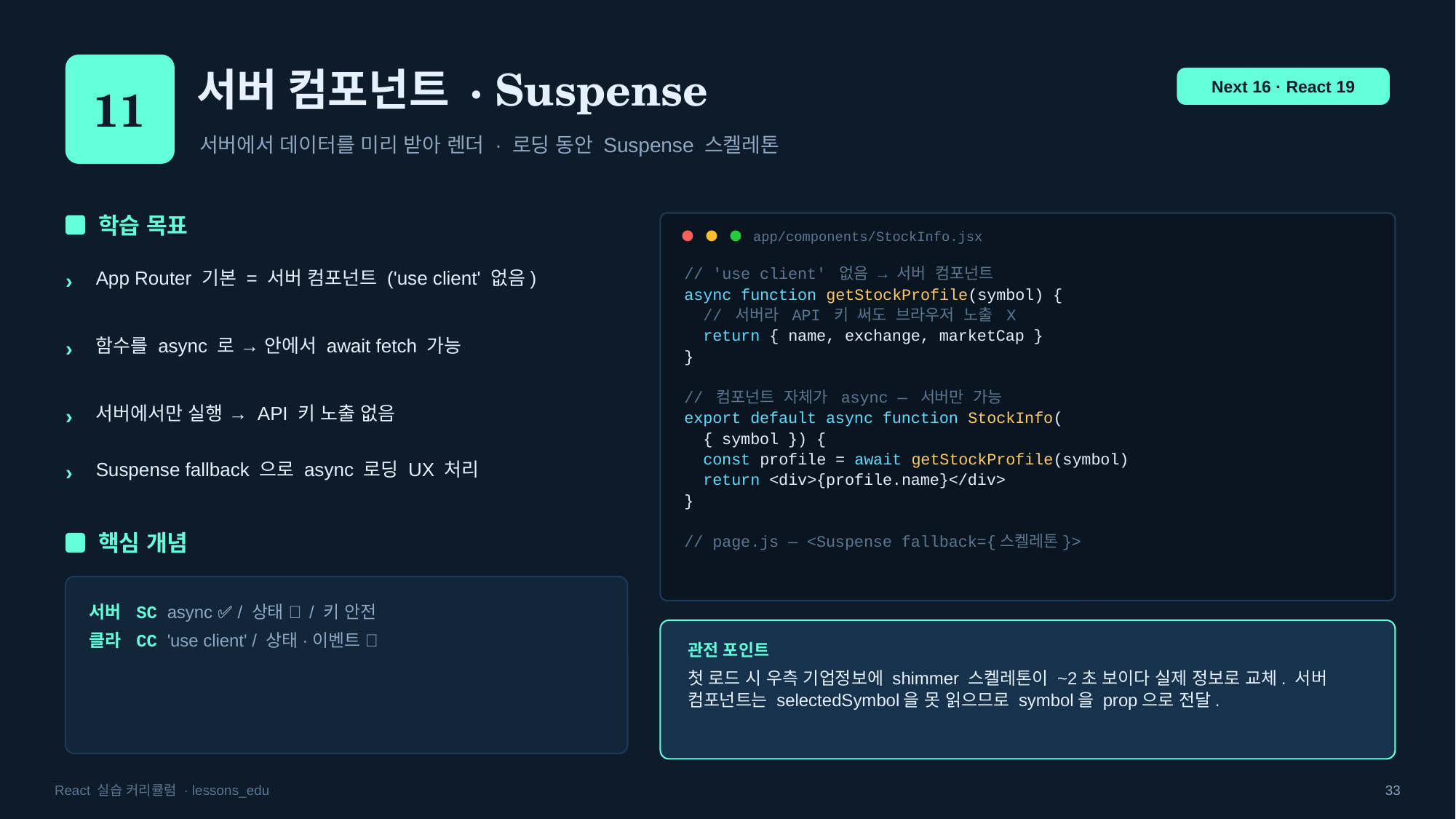

11
서버 컴포넌트 · Suspense
Next 16 · React 19
서버에서 데이터를 미리 받아 렌더 · 로딩 동안 Suspense 스켈레톤
학습 목표

app/components/StockInfo.jsx

// 'use client' 없음 → 서버 컴포넌트
async function getStockProfile(symbol) {
  // 서버라 API 키 써도 브라우저 노출 X
  return { name, exchange, marketCap }
}

// 컴포넌트 자체가 async — 서버만 가능
export default async function StockInfo(
  { symbol }) {
  const profile = await getStockProfile(symbol)
  return <div>{profile.name}</div>
}

// page.js — <Suspense fallback={스켈레톤}>
›
App Router 기본 = 서버 컴포넌트 ('use client' 없음)
›
함수를 async 로 → 안에서 await fetch 가능
›
서버에서만 실행 → API 키 노출 없음
›
Suspense fallback 으로 async 로딩 UX 처리
핵심 개념

서버 SC  async ✅ / 상태 ❌ / 키 안전
클라 CC  'use client' / 상태·이벤트 ✅

관전 포인트
첫 로드 시 우측 기업정보에 shimmer 스켈레톤이 ~2초 보이다 실제 정보로 교체. 서버 컴포넌트는 selectedSymbol을 못 읽으므로 symbol을 prop으로 전달.
React 실습 커리큘럼 · lessons_edu
33